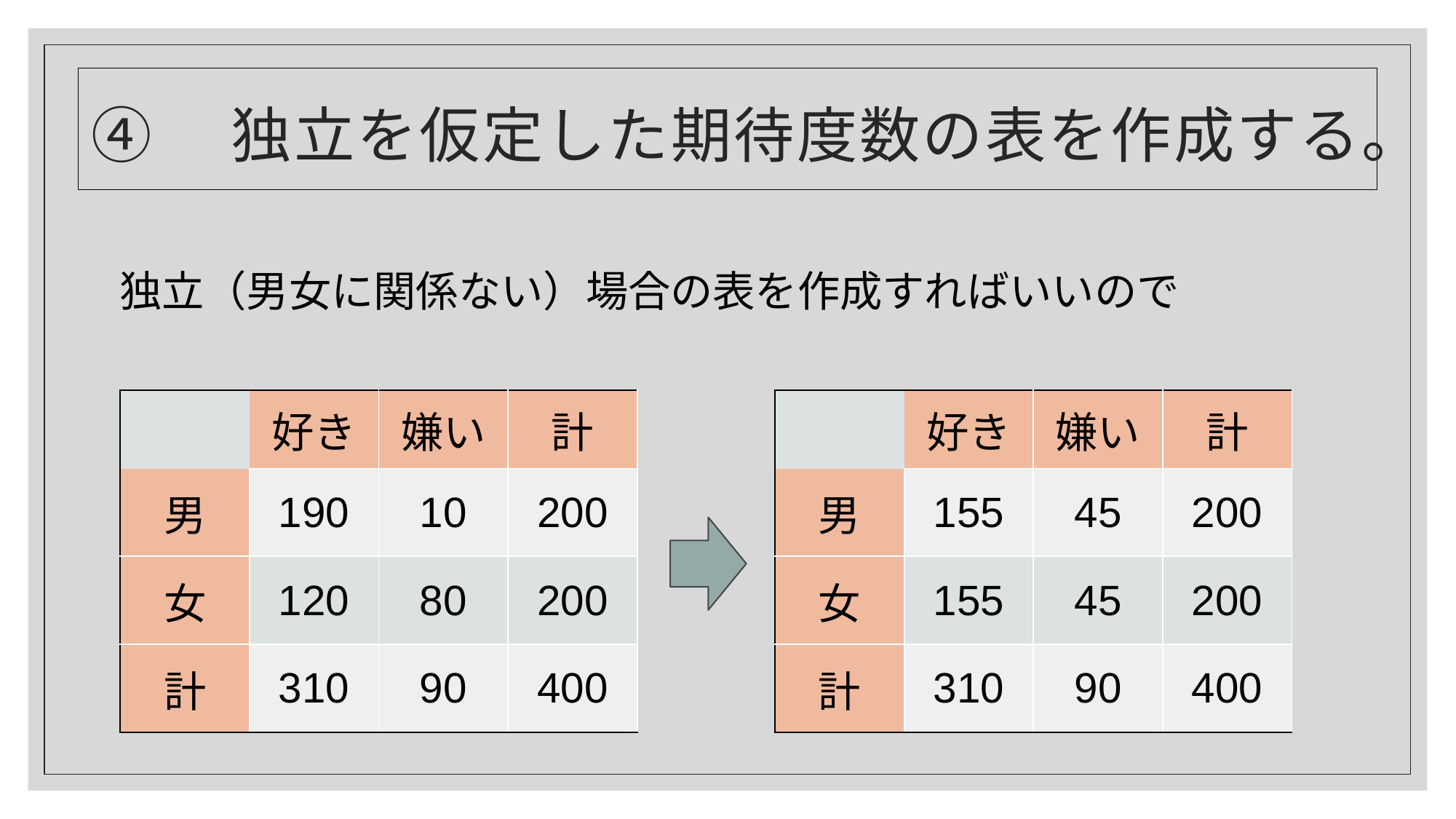

# ④　独立を仮定した期待度数の表を作成する。
独立（男女に関係ない）場合の表を作成すればいいので
|  | 好き | 嫌い | 計 |
| --- | --- | --- | --- |
| 男 | 190 | 10 | 200 |
| 女 | 120 | 80 | 200 |
| 計 | 310 | 90 | 400 |
|  | 好き | 嫌い | 計 |
| --- | --- | --- | --- |
| 男 | 155 | 45 | 200 |
| 女 | 155 | 45 | 200 |
| 計 | 310 | 90 | 400 |